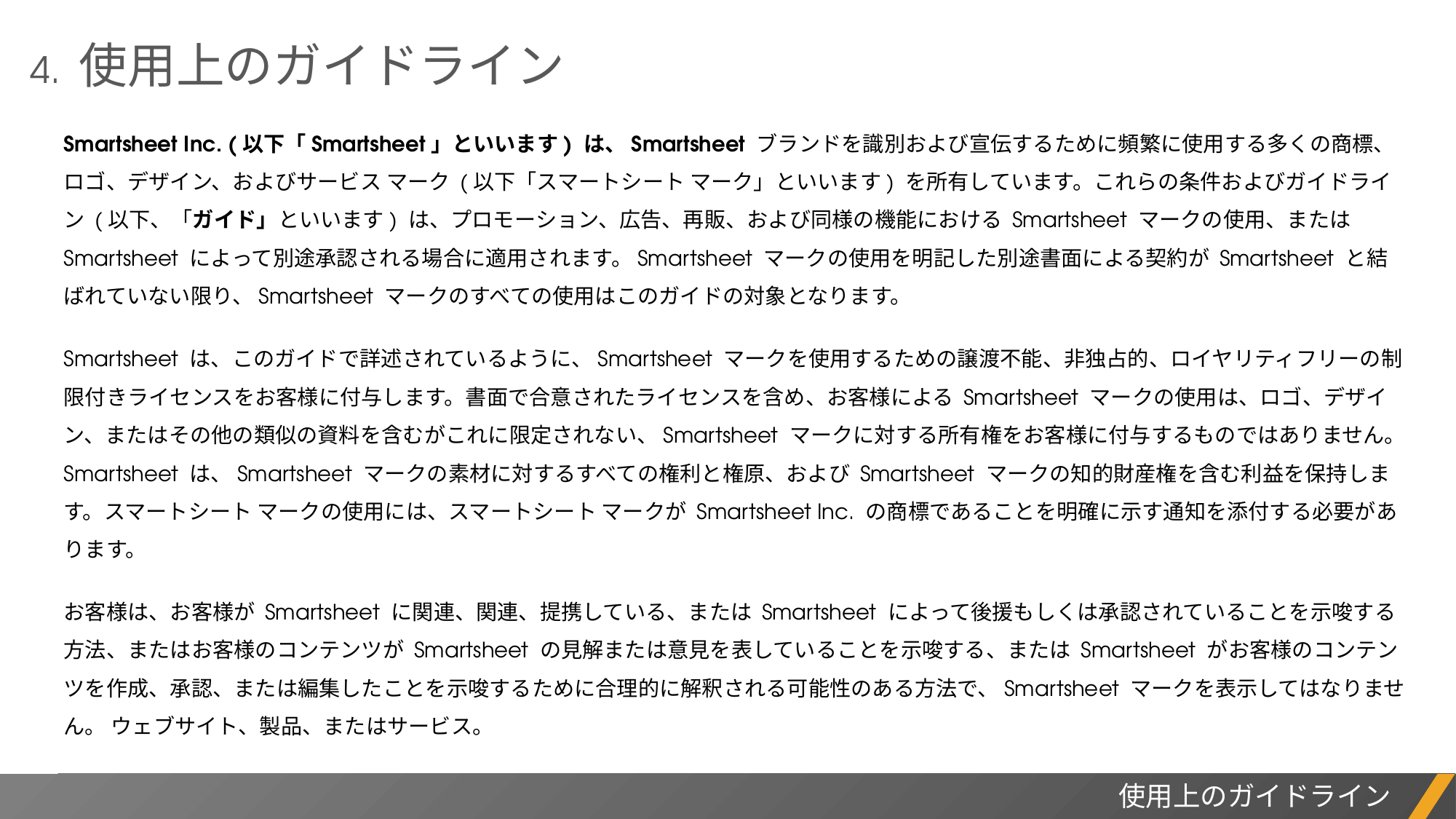

4. 使用上のガイドライン
Smartsheet Inc. (以下「Smartsheet」といいます) は、Smartsheet ブランドを識別および宣伝するために頻繁に使用する多くの商標、ロゴ、デザイン、およびサービス マーク (以下「スマートシート マーク」といいます) を所有しています。これらの条件およびガイドライン (以下、「ガイド」といいます) は、プロモーション、広告、再販、および同様の機能における Smartsheet マークの使用、または Smartsheet によって別途承認される場合に適用されます。Smartsheet マークの使用を明記した別途書面による契約が Smartsheet と結ばれていない限り、Smartsheet マークのすべての使用はこのガイドの対象となります。
Smartsheet は、このガイドで詳述されているように、Smartsheet マークを使用するための譲渡不能、非独占的、ロイヤリティフリーの制限付きライセンスをお客様に付与します。書面で合意されたライセンスを含め、お客様による Smartsheet マークの使用は、ロゴ、デザイン、またはその他の類似の資料を含むがこれに限定されない、Smartsheet マークに対する所有権をお客様に付与するものではありません。Smartsheet は、Smartsheet マークの素材に対するすべての権利と権原、および Smartsheet マークの知的財産権を含む利益を保持します。スマートシート マークの使用には、スマートシート マークが Smartsheet Inc. の商標であることを明確に示す通知を添付する必要があります。
お客様は、お客様が Smartsheet に関連、関連、提携している、または Smartsheet によって後援もしくは承認されていることを示唆する方法、またはお客様のコンテンツが Smartsheet の見解または意見を表していることを示唆する、または Smartsheet がお客様のコンテンツを作成、承認、または編集したことを示唆するために合理的に解釈される可能性のある方法で、Smartsheet マークを表示してはなりません。 ウェブサイト、製品、またはサービス。
使用上のガイドライン
プロジェクトレポート